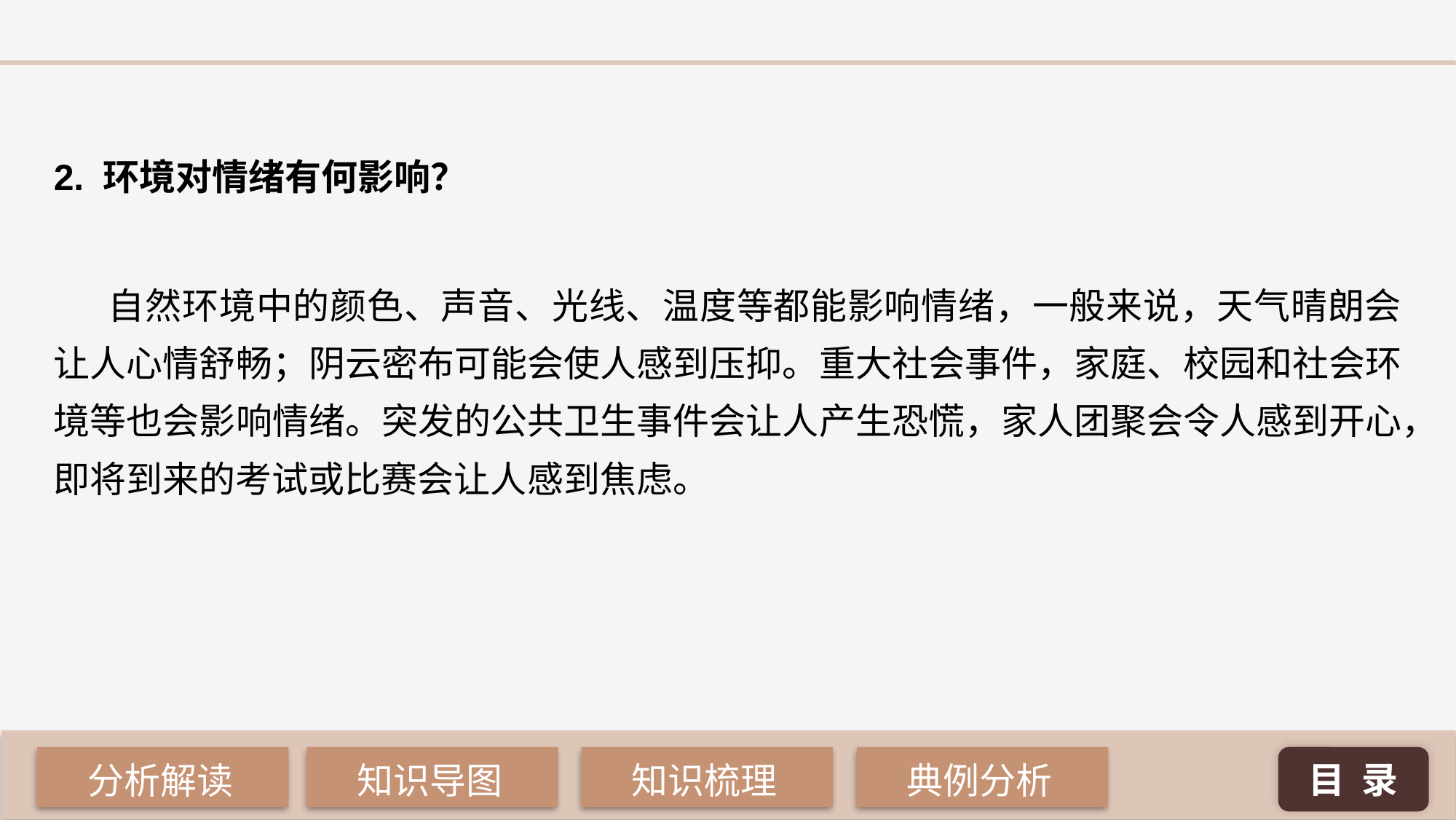

2. 环境对情绪有何影响？
自然环境中的颜色、声音、光线、温度等都能影响情绪，一般来说，天气晴朗会让人心情舒畅；阴云密布可能会使人感到压抑。重大社会事件，家庭、校园和社会环境等也会影响情绪。突发的公共卫生事件会让人产生恐慌，家人团聚会令人感到开心，即将到来的考试或比赛会让人感到焦虑。